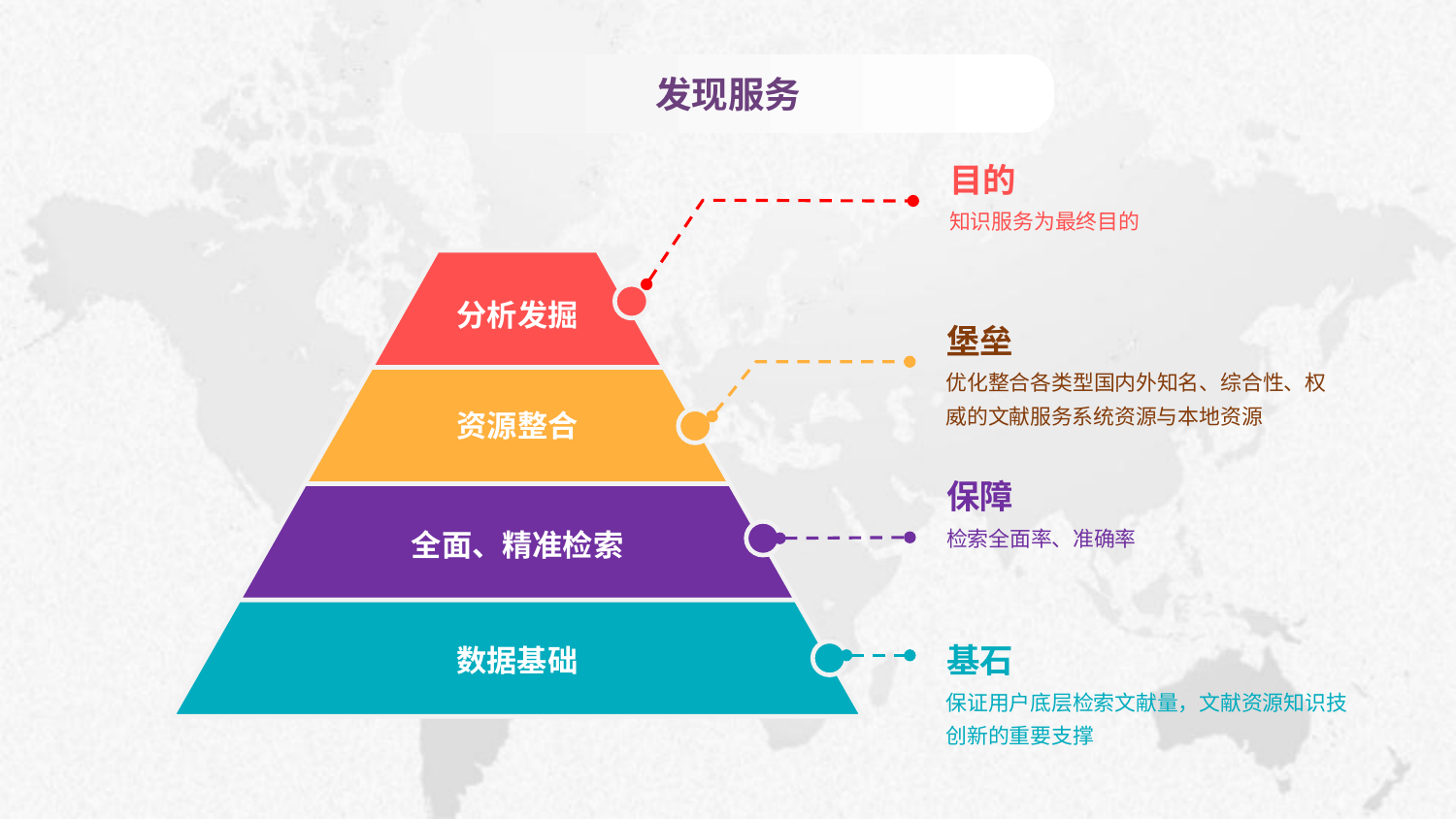

发现服务

目的
知识服务为最终目的

分析发掘
堡垒
优化整合各类型国内外知名、综合性、权威的文献服务系统资源与本地资源

资源整合

保障

检索全面率、准确率

全面、精准检索

基石
数据基础

保证用户底层检索文献量，文献资源知识技创新的重要支撑